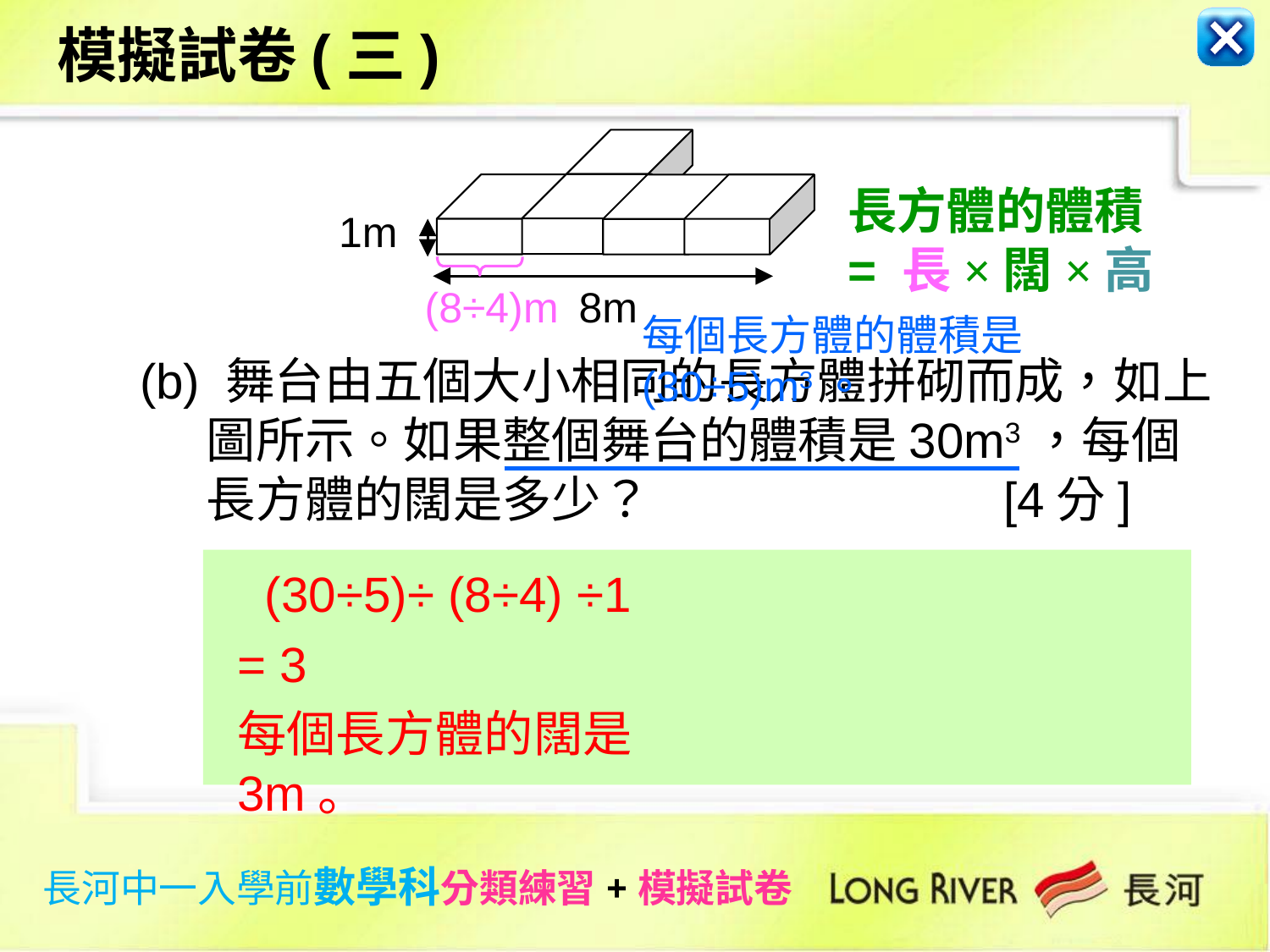

模擬試卷(三)

長方體的體積 = 長×闊×高
1m

(8÷4)m
8m
每個長方體的體積是(30÷5)m3。
(b) 舞台由五個大小相同的長方體拼砌而成，如上
     圖所示。如果整個舞台的體積是30m3，每個
     長方體的闊是多少？                               [4分]

  (30÷5)÷ (8÷4) ÷1
= 3
每個長方體的闊是3m。